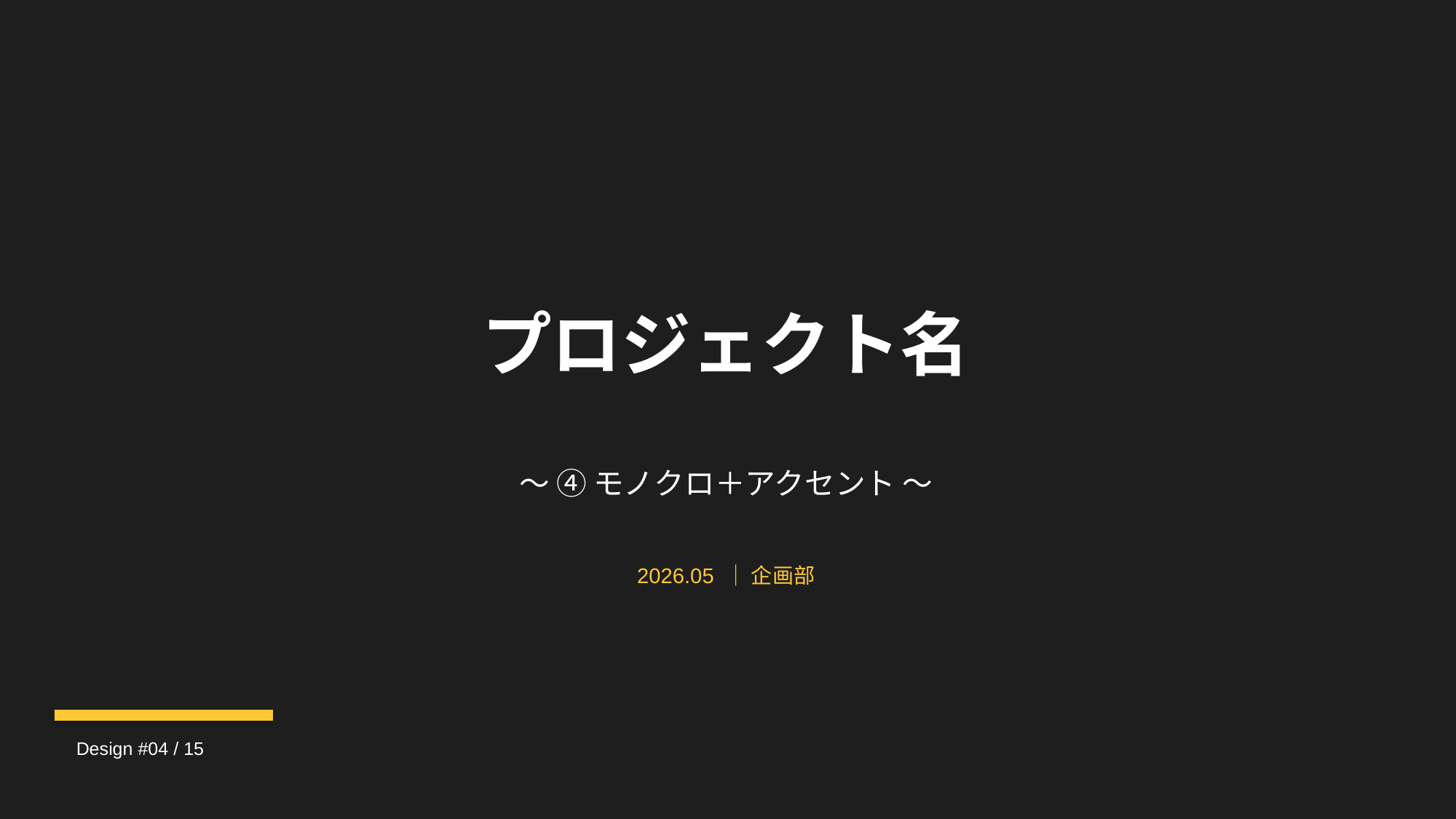

プロジェクト名
〜 ④ モノクロ＋アクセント 〜
2026.05 ｜ 企画部

Design #04 / 15